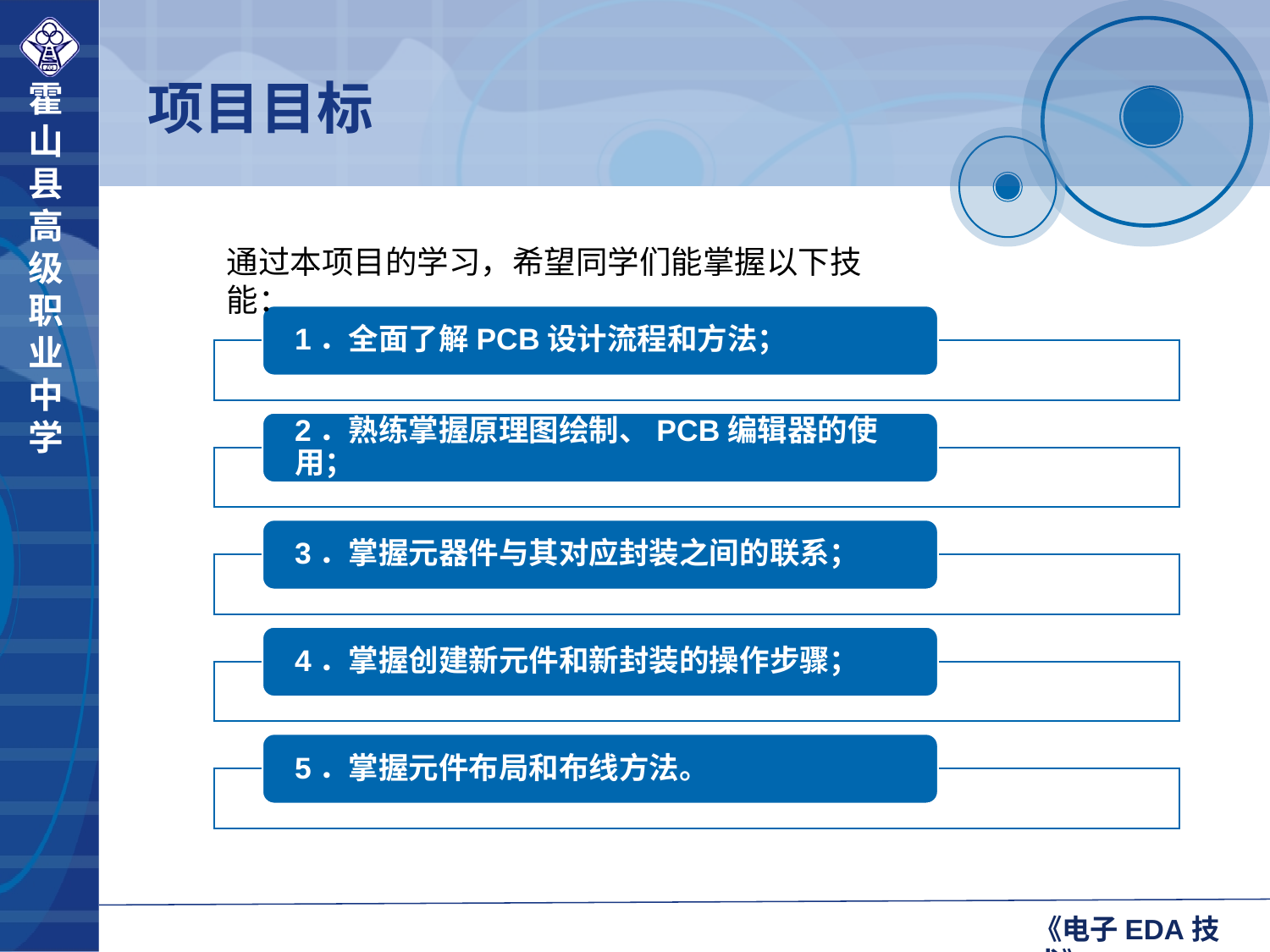

项目目标
1．全面了解PCB设计流程和方法；
2．熟练掌握原理图绘制、PCB编辑器的使用；
3．掌握元器件与其对应封装之间的联系；
4．掌握创建新元件和新封装的操作步骤；
5．掌握元件布局和布线方法。
通过本项目的学习，希望同学们能掌握以下技能：